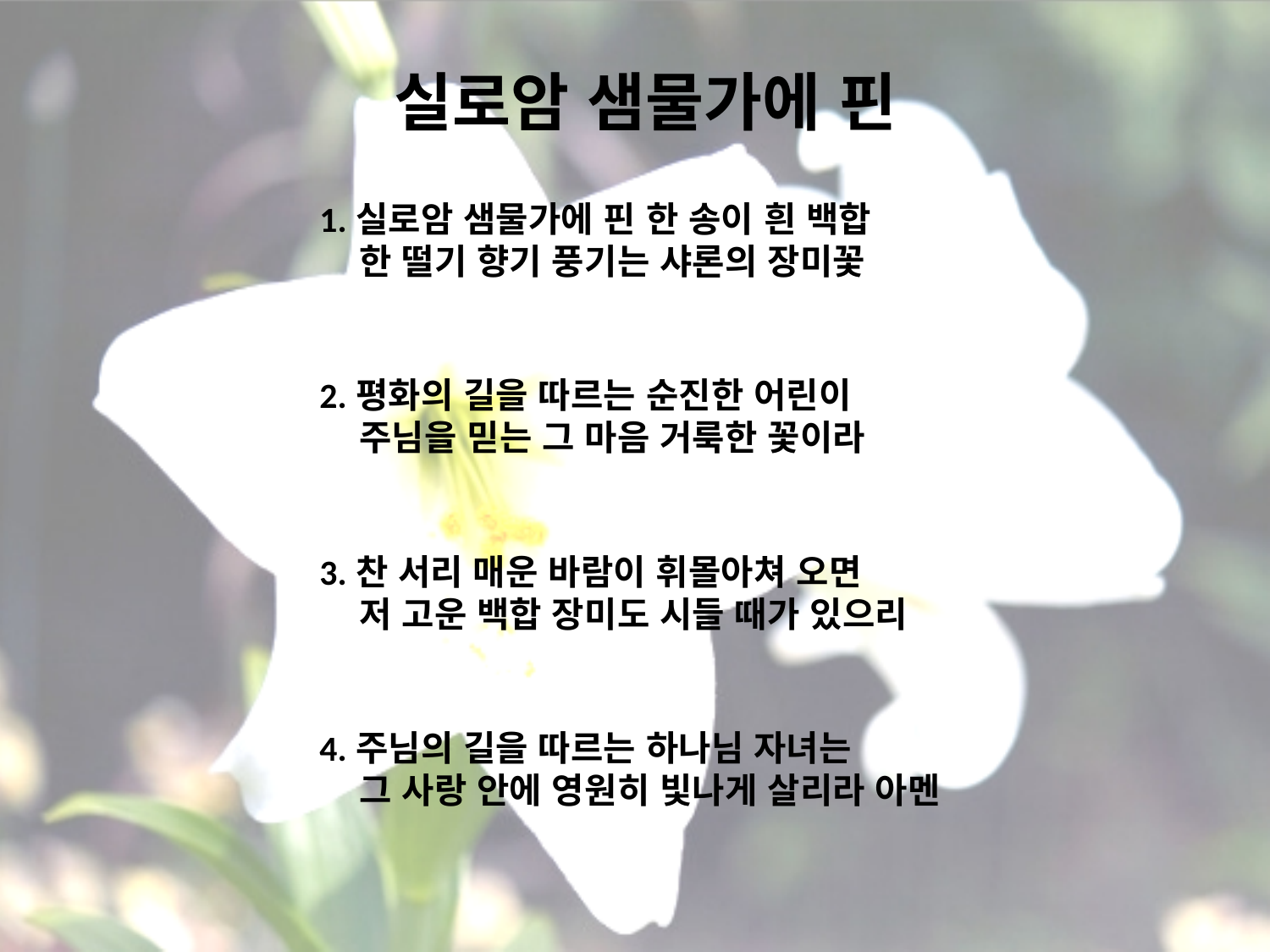

# 실로암 샘물가에 핀
1.실로암 샘물가에 핀 한 송이 흰 백합
    한 떨기 향기 풍기는 샤론의 장미꽃
2.평화의 길을 따르는 순진한 어린이
    주님을 믿는 그 마음 거룩한 꽃이라
3.찬 서리 매운 바람이 휘몰아쳐 오면
    저 고운 백합 장미도 시들 때가 있으리
4.주님의 길을 따르는 하나님 자녀는
    그 사랑 안에 영원히 빛나게 살리라 아멘